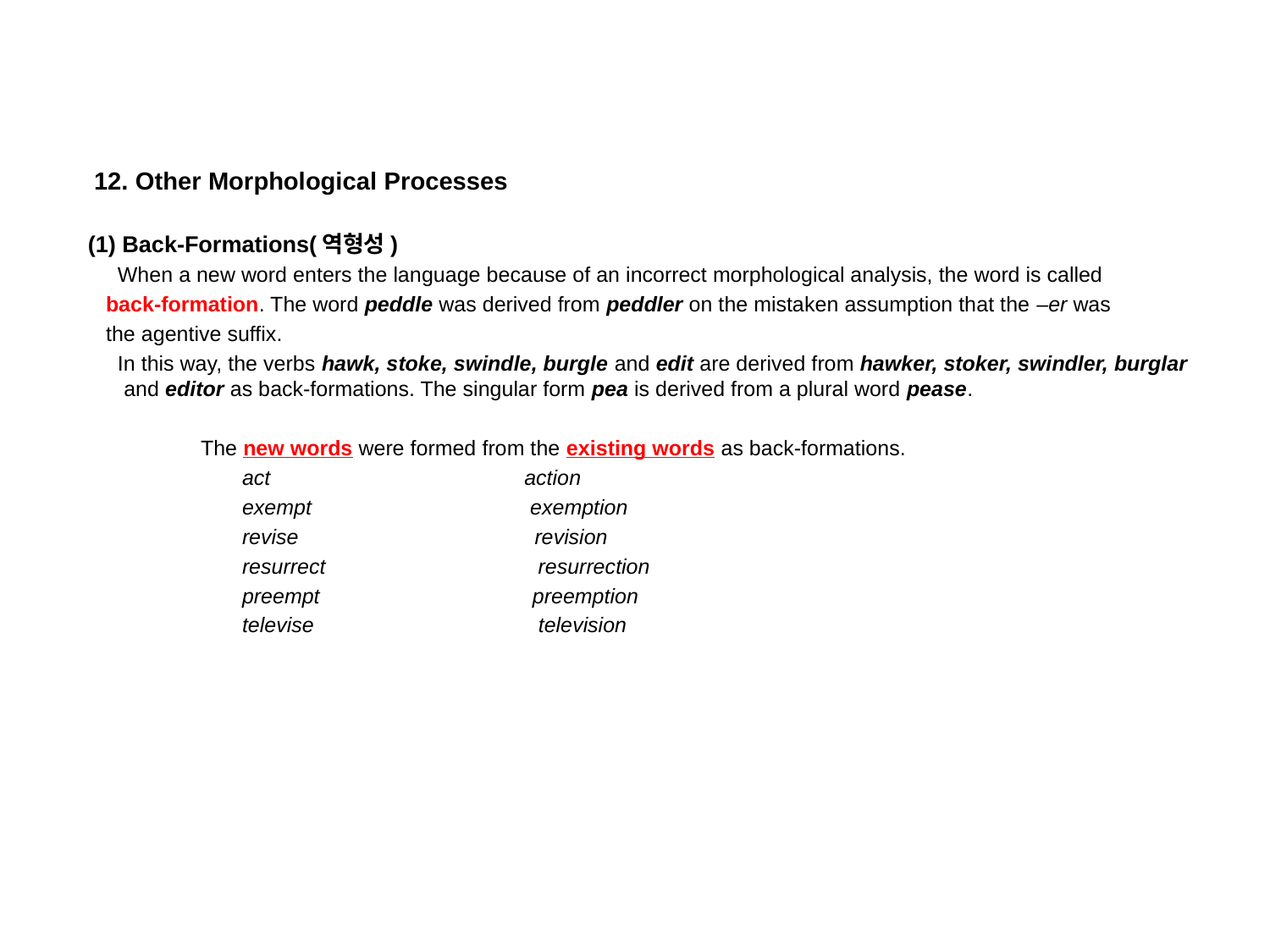

12. Other Morphological Processes

  (1) Back-Formations(역형성)
       When a new word enters the language because of an incorrect morphological analysis, the word is called
     back-formation. The word peddle was derived from peddler on the mistaken assumption that the –er was
     the agentive suffix.
       In this way, the verbs hawk, stoke, swindle, burgle and edit are derived from hawker, stoker, swindler, burglar and editor as back-formations. The singular form pea is derived from a plural word pease.

                     The new words were formed from the existing words as back-formations.
                            act                                           action
                            exempt                                     exemption
                            revise                                        revision
                            resurrect                                    resurrection
                            preempt                                    preemption
                            televise                                      television